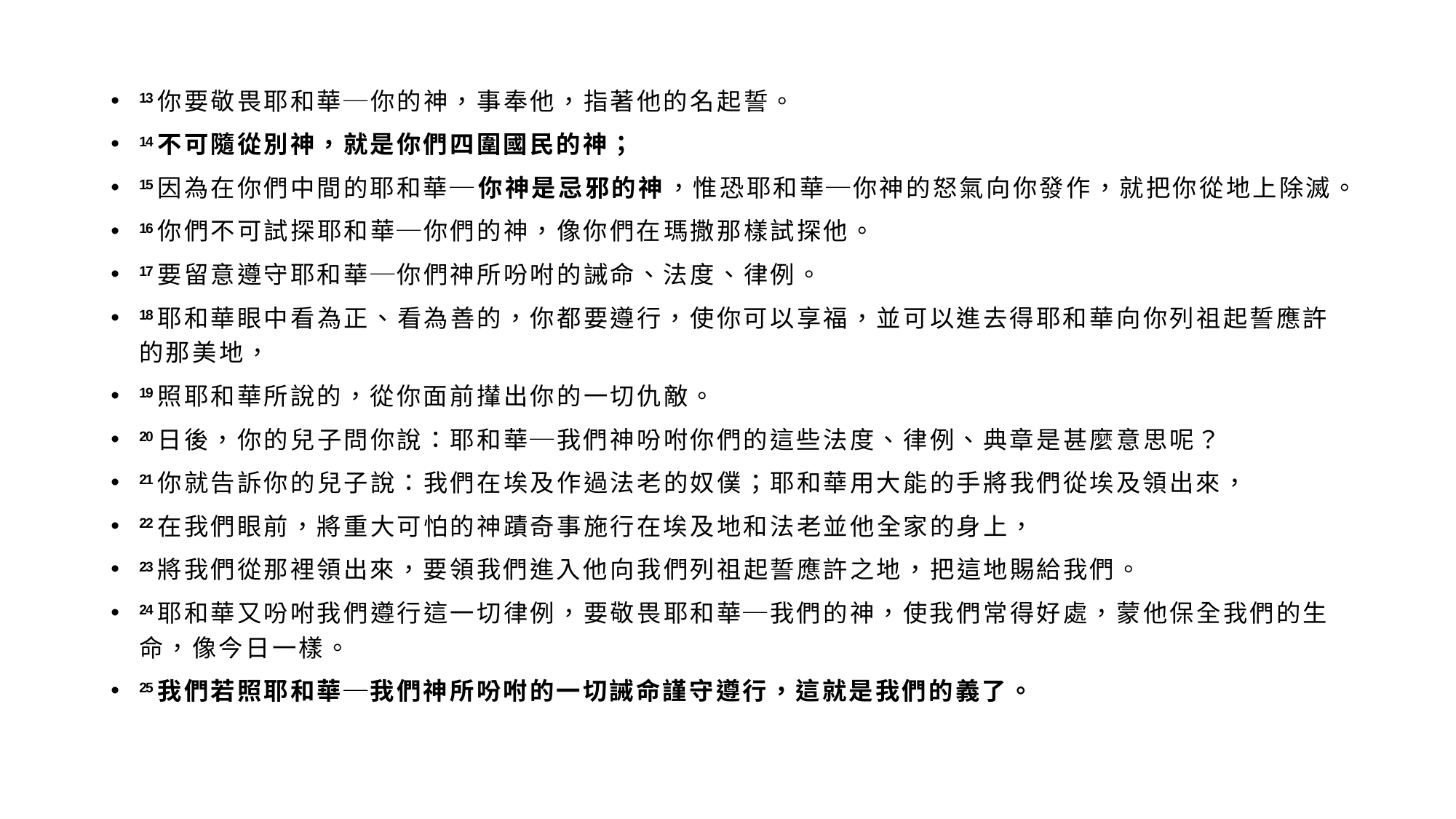

13 你 要 敬 畏 耶 和 華 ─ 你 的 神 ， 事 奉 他 ， 指 著 他 的 名 起 誓 。
14 不 可 隨 從 別 神 ， 就 是 你 們 四 圍 國 民 的 神 ；
15 因 為 在 你 們 中 間 的 耶 和 華 ─ 你 神 是 忌 邪 的 神 ， 惟 恐 耶 和 華 ─ 你 神 的 怒 氣 向 你 發 作 ， 就 把 你 從 地 上 除 滅 。
16 你 們 不 可 試 探 耶 和 華 ─ 你 們 的 神 ， 像 你 們 在 瑪 撒 那 樣 試 探 他 。
17 要 留 意 遵 守 耶 和 華 ─ 你 們 神 所 吩 咐 的 誡 命 、 法 度 、 律 例 。
18 耶 和 華 眼 中 看 為 正 、 看 為 善 的 ， 你 都 要 遵 行 ， 使 你 可 以 享 福 ， 並 可 以 進 去 得 耶 和 華 向 你 列 祖 起 誓 應 許 的 那 美 地 ，
19 照 耶 和 華 所 說 的 ， 從 你 面 前 攆 出 你 的 一 切 仇 敵 。
20 日 後 ， 你 的 兒 子 問 你 說 ： 耶 和 華 ─ 我 們 神 吩 咐 你 們 的 這 些 法 度 、 律 例 、 典 章 是 甚 麼 意 思 呢 ？
21 你 就 告 訴 你 的 兒 子 說 ： 我 們 在 埃 及 作 過 法 老 的 奴 僕 ； 耶 和 華 用 大 能 的 手 將 我 們 從 埃 及 領 出 來 ，
22 在 我 們 眼 前 ， 將 重 大 可 怕 的 神 蹟 奇 事 施 行 在 埃 及 地 和 法 老 並 他 全 家 的 身 上 ，
23 將 我 們 從 那 裡 領 出 來 ， 要 領 我 們 進 入 他 向 我 們 列 祖 起 誓 應 許 之 地 ， 把 這 地 賜 給 我 們 。
24 耶 和 華 又 吩 咐 我 們 遵 行 這 一 切 律 例 ， 要 敬 畏 耶 和 華 ─ 我 們 的 神 ， 使 我 們 常 得 好 處 ， 蒙 他 保 全 我 們 的 生 命 ， 像 今 日 一 樣 。
25 我 們 若 照 耶 和 華 ─ 我 們 神 所 吩 咐 的 一 切 誡 命 謹 守 遵 行 ， 這 就 是 我 們 的 義 了 。